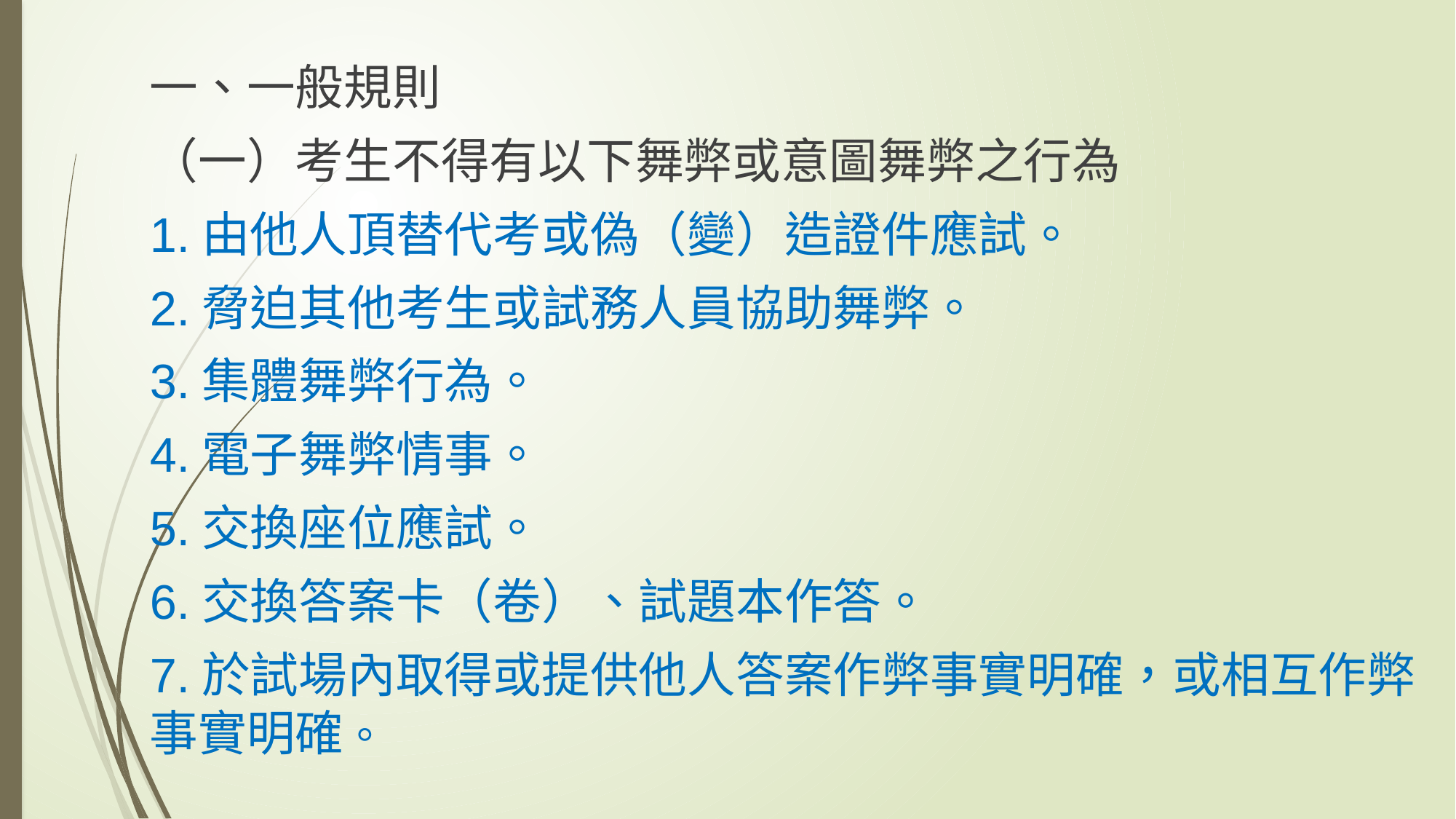

一、一般規則
（一）考生不得有以下舞弊或意圖舞弊之行為
1.由他人頂替代考或偽（變）造證件應試。
2.脅迫其他考生或試務人員協助舞弊。
3.集體舞弊行為。
4.電子舞弊情事。
5.交換座位應試。
6.交換答案卡（卷）、試題本作答。
7.於試場內取得或提供他人答案作弊事實明確，或相互作弊事實明確。